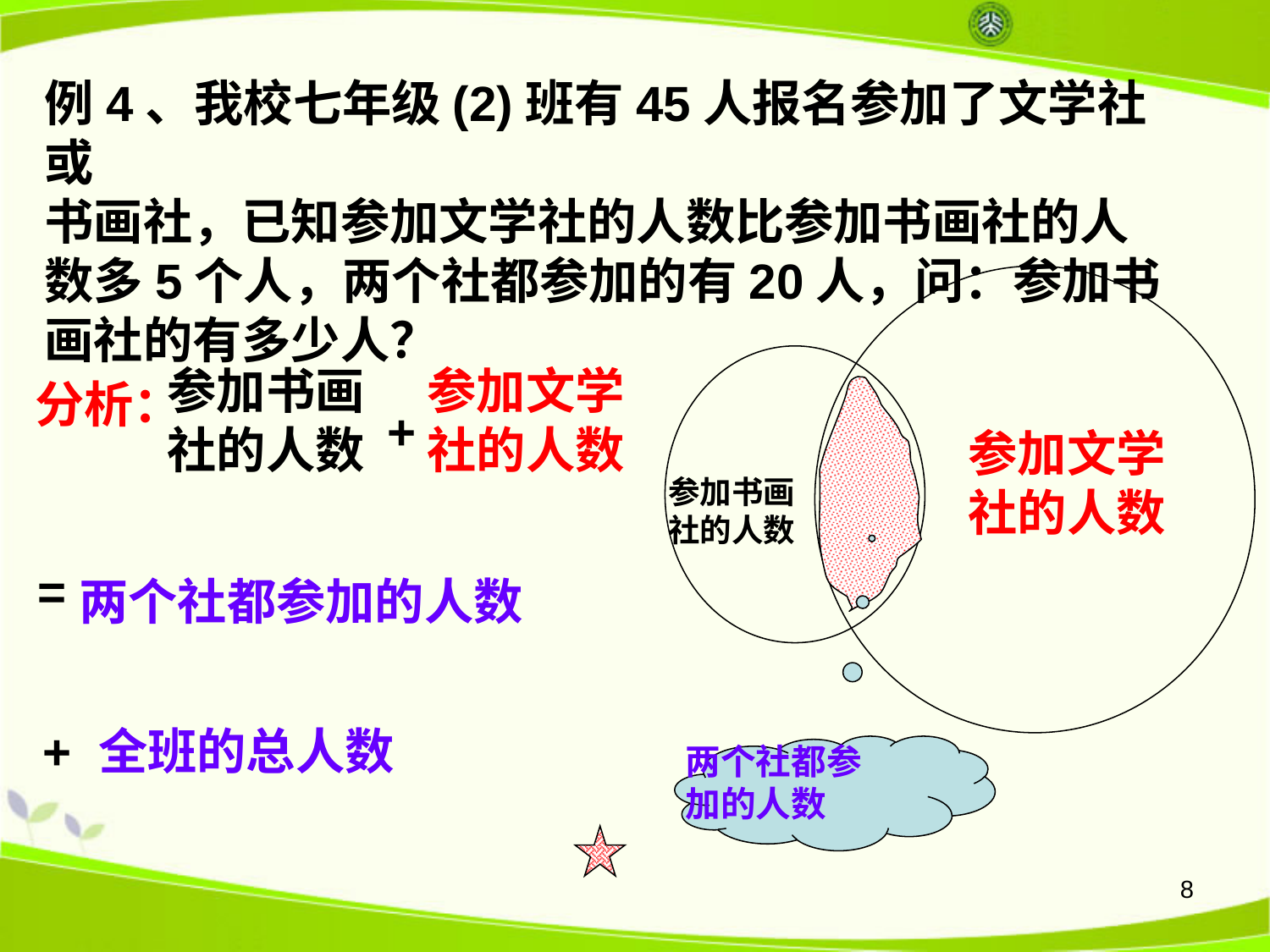

例4、我校七年级(2)班有45人报名参加了文学社或
书画社，已知参加文学社的人数比参加书画社的人
数多5个人，两个社都参加的有20人，问：参加书
画社的有多少人？

参加书画
社的人数
参加文学
社的人数
分析：
+
参加文学
社的人数
参加书画
社的人数
=
两个社都参加的人数
+
全班的总人数
两个社都参
加的人数

8